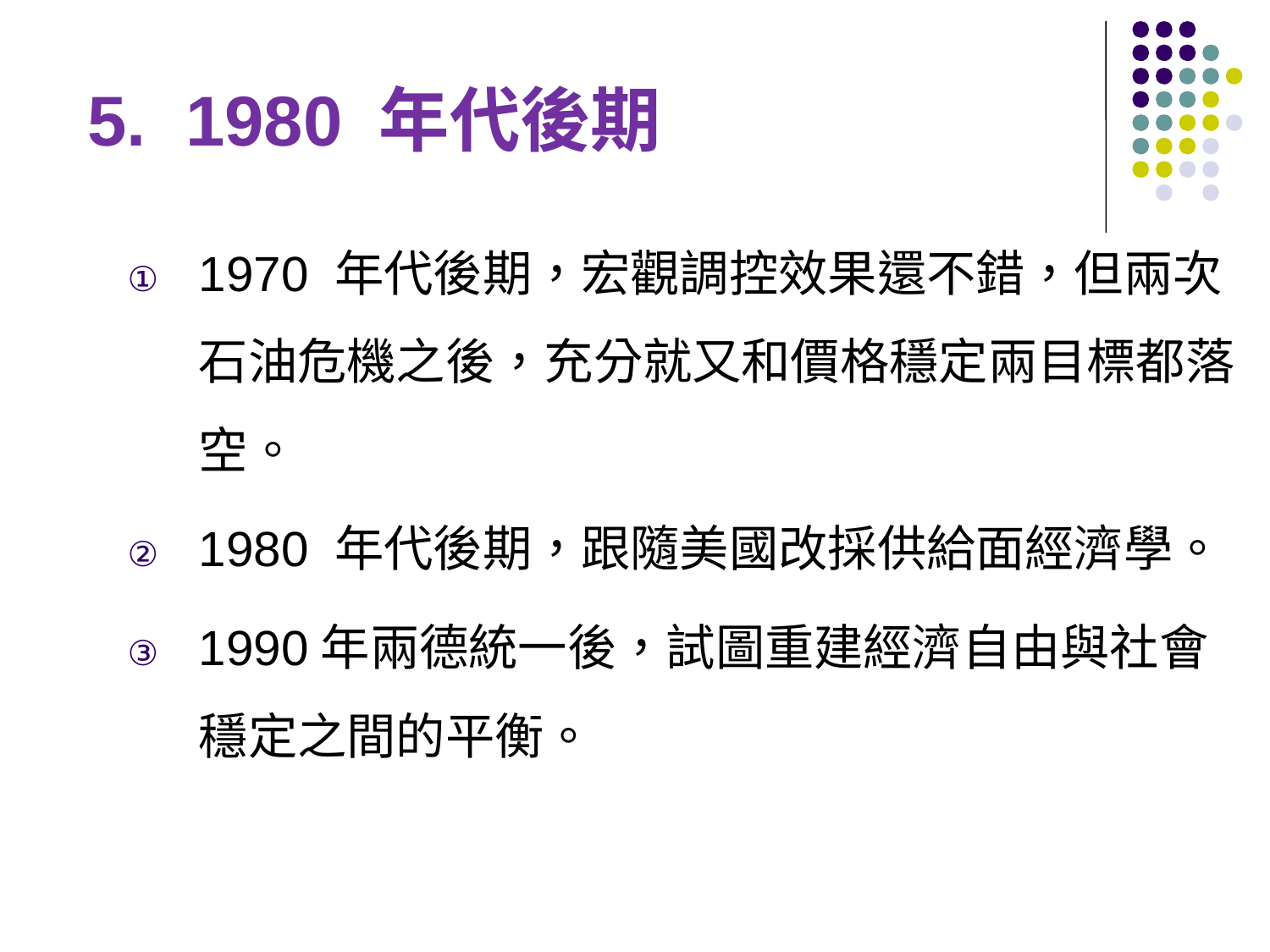

5.  1980 年代後期
1970 年代後期，宏觀調控效果還不錯，但兩次石油危機之後，充分就又和價格穩定兩目標都落空。
1980 年代後期，跟隨美國改採供給面經濟學。
1990年兩德統一後，試圖重建經濟自由與社會穩定之間的平衡。